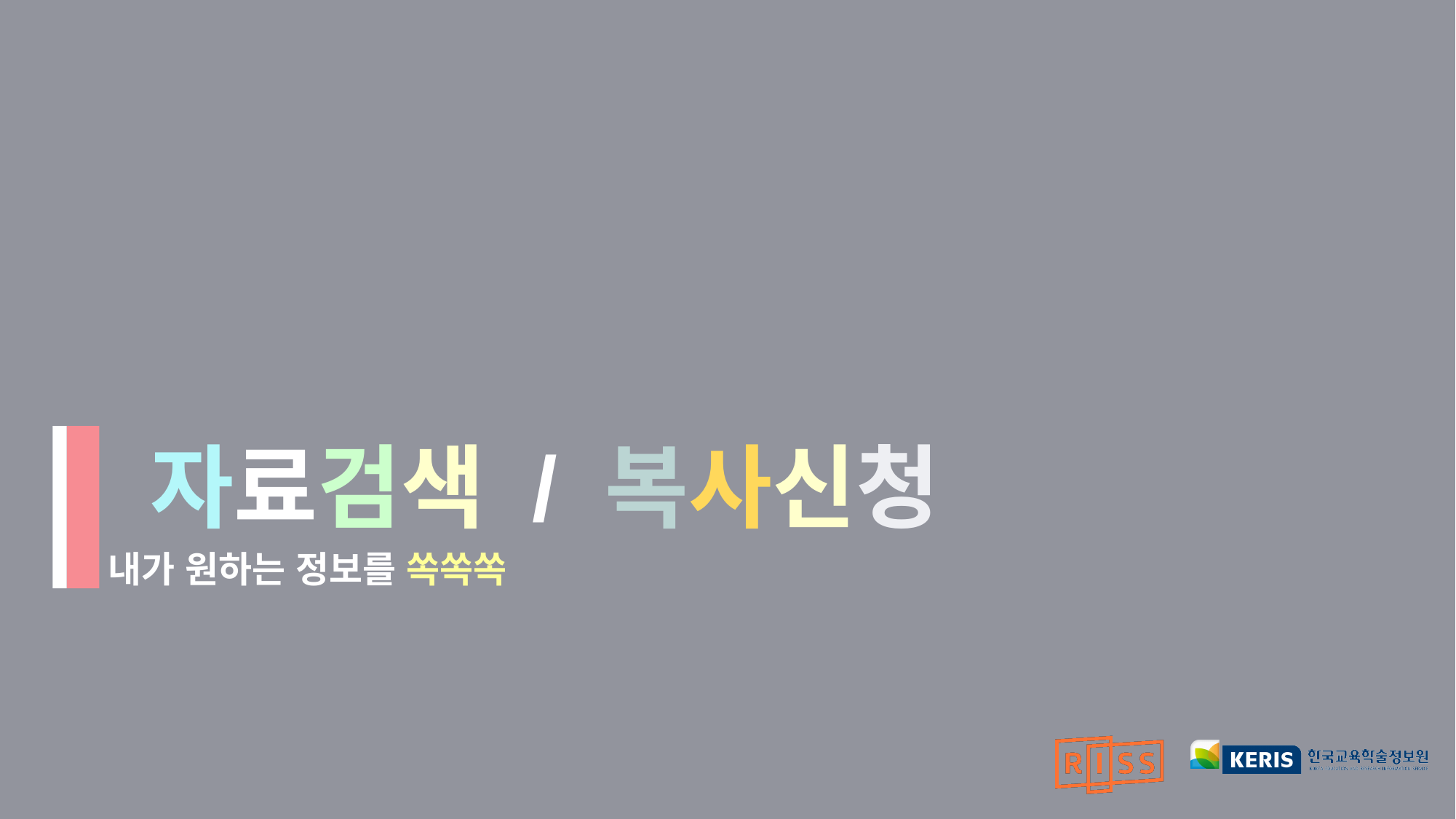

자료검색 / 복사신청
내가 원하는 정보를 쏙쏙쏙